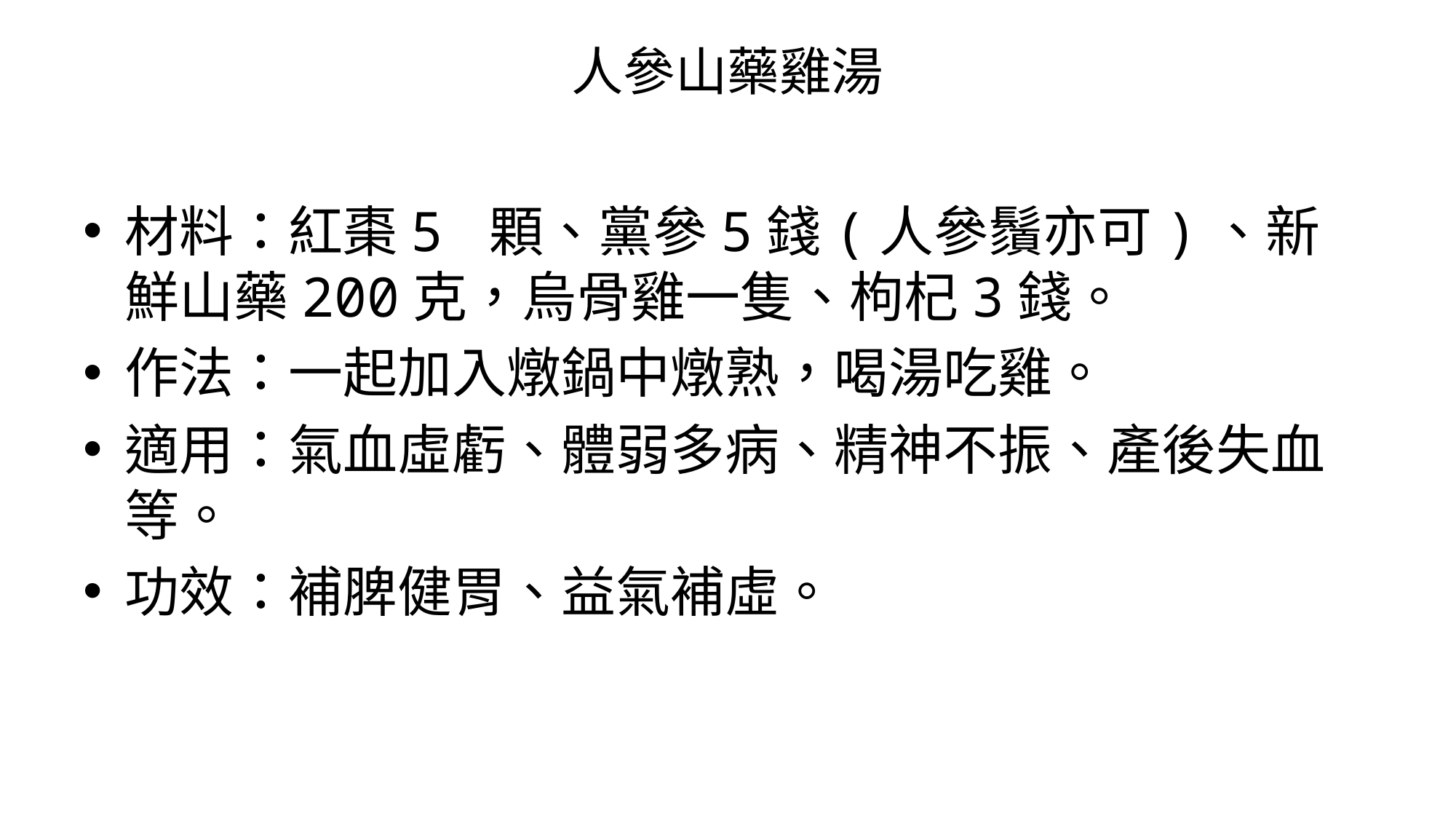

# 人參山藥雞湯
材料：紅棗5 顆、黨參5錢(人參鬚亦可)、新鮮山藥200克，烏骨雞一隻、枸杞3錢。
作法：一起加入燉鍋中燉熟，喝湯吃雞。
適用：氣血虛虧、體弱多病、精神不振、產後失血等。
功效：補脾健胃、益氣補虛。